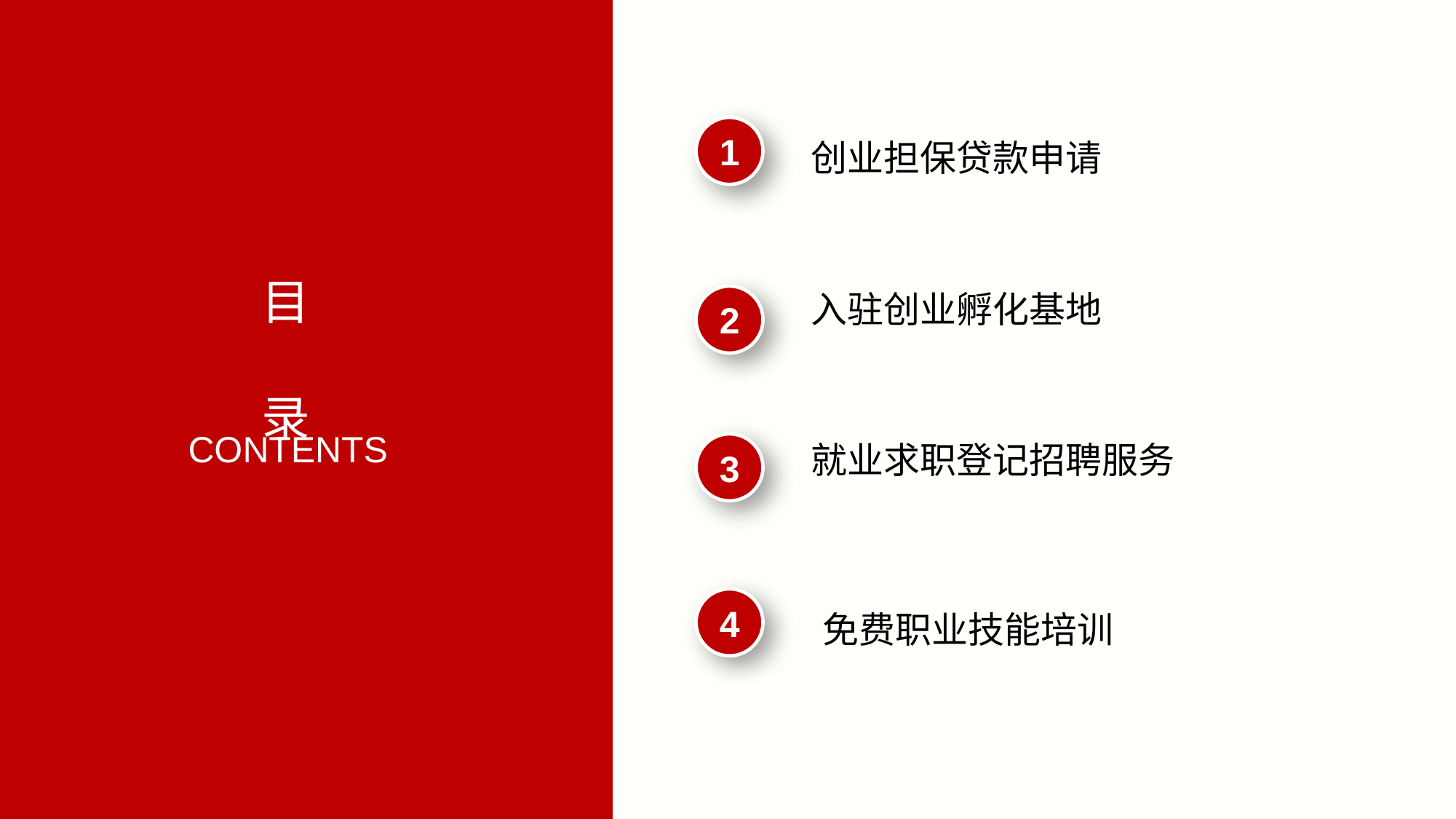

1
创业担保贷款申请
入驻创业孵化基地
2
目    录
CONTENTS
就业求职登记招聘服务
3
4
免费职业技能培训